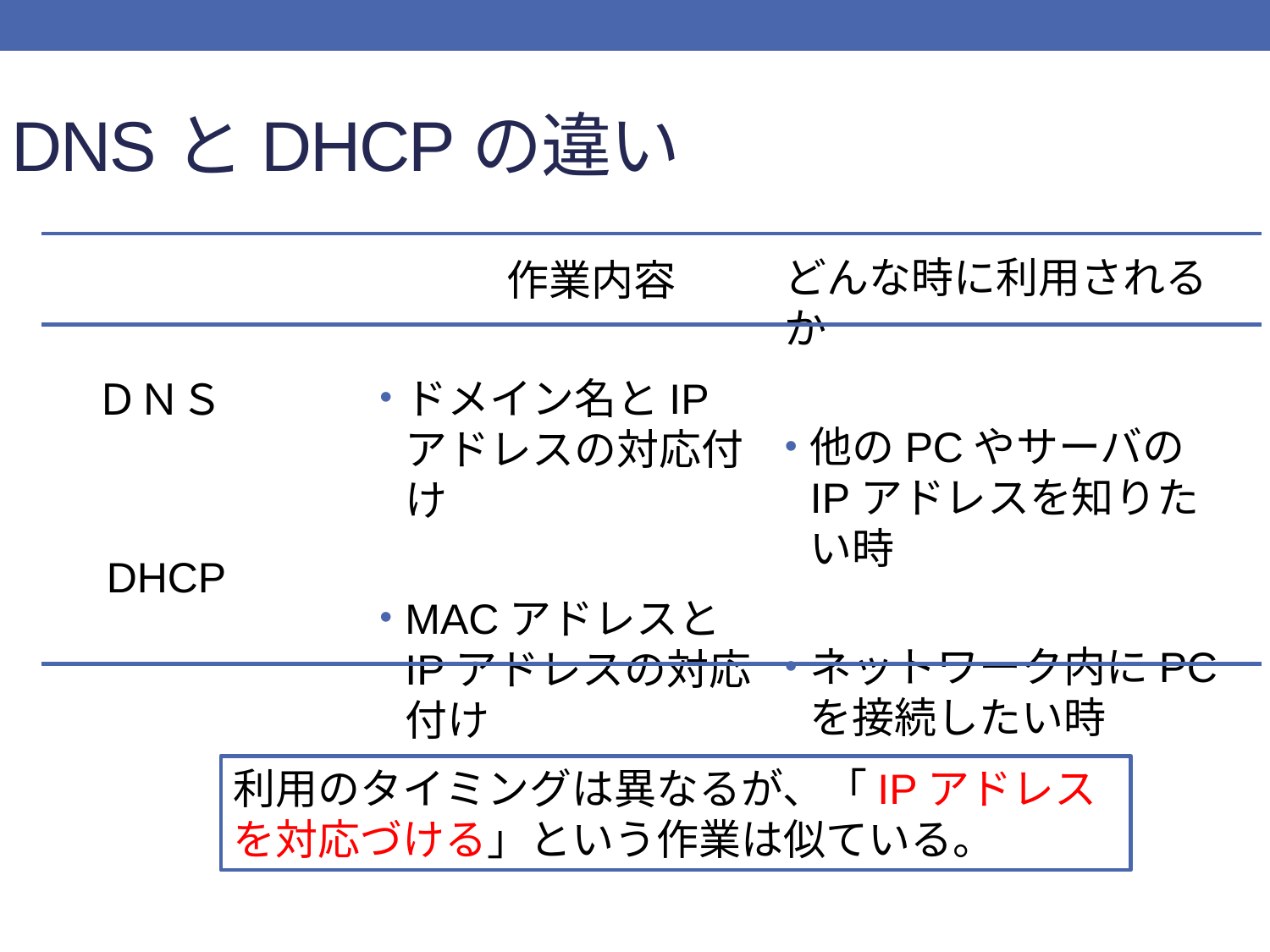

# DNSとDHCPの違い

どんな時に利用されるか

他のPCやサーバのIPアドレスを知りたい時

ネットワーク内にPCを接続したい時
　　　作業内容

ドメイン名とIPアドレスの対応付け

MACアドレスとIPアドレスの対応付け

　ＤＮＳ

　DHCP
利用のタイミングは異なるが、「IPアドレスを対応づける」という作業は似ている。